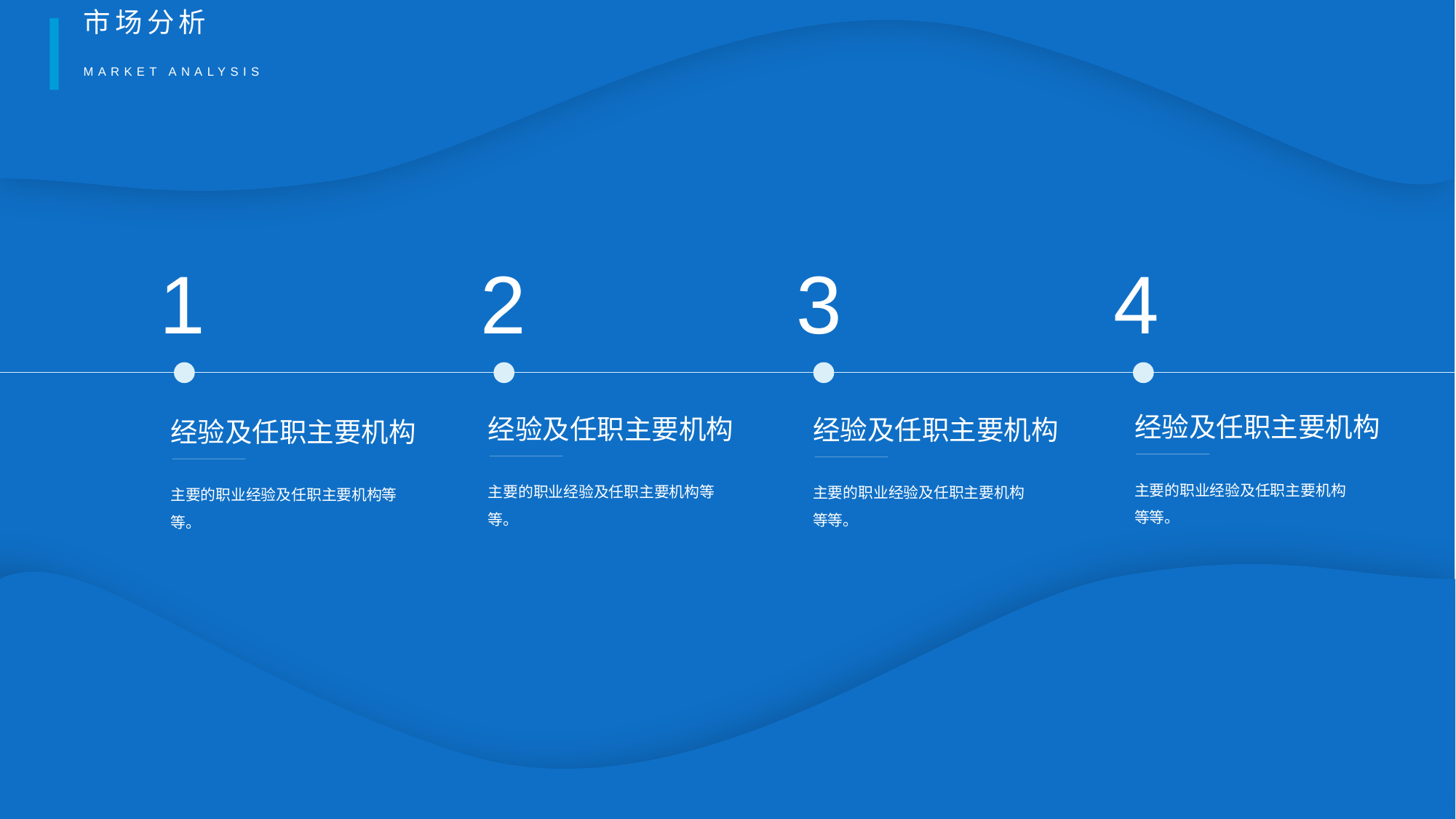

市场分析
MARKET ANALYSIS
1
2
3
4

经验及任职主要机构
经验及任职主要机构
经验及任职主要机构
经验及任职主要机构
主要的职业经验及任职主要机构等等。
主要的职业经验及任职主要机构等等。
主要的职业经验及任职主要机构等等。
主要的职业经验及任职主要机构等等。